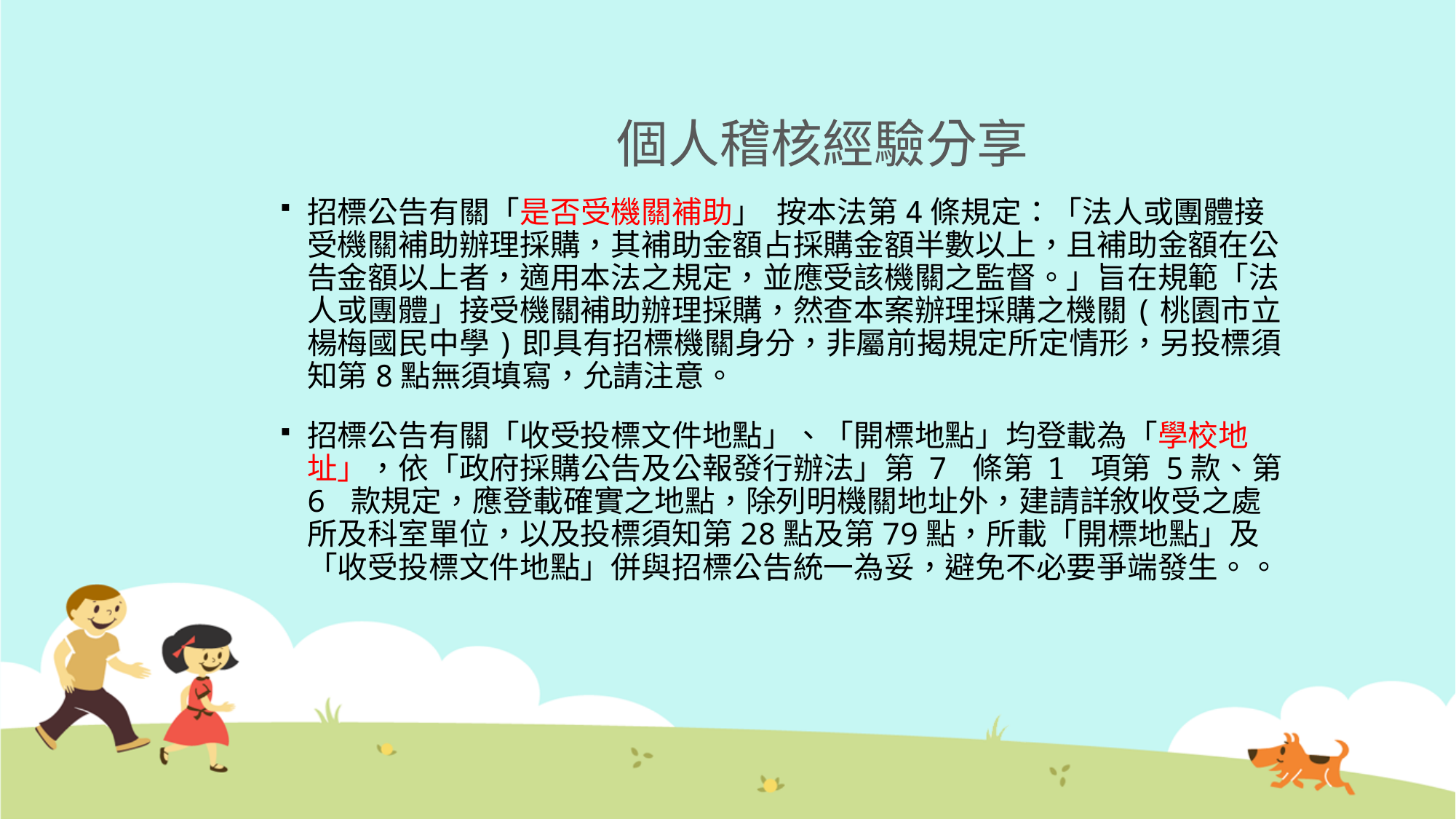

# 個人稽核經驗分享
招標公告有關「是否受機關補助」  按本法第4條規定：「法人或團體接受機關補助辦理採購，其補助金額占採購金額半數以上，且補助金額在公告金額以上者，適用本法之規定，並應受該機關之監督。」旨在規範「法人或團體」接受機關補助辦理採購，然查本案辦理採購之機關(桃園市立楊梅國民中學)即具有招標機關身分，非屬前揭規定所定情形，另投標須知第8點無須填寫，允請注意。
招標公告有關「收受投標文件地點」、「開標地點」均登載為「學校地址」，依「政府採購公告及公報發行辦法」第 7 條第 1 項第 5款、第6 款規定，應登載確實之地點，除列明機關地址外，建請詳敘收受之處所及科室單位，以及投標須知第28點及第79點，所載「開標地點」及「收受投標文件地點」併與招標公告統一為妥，避免不必要爭端發生。。